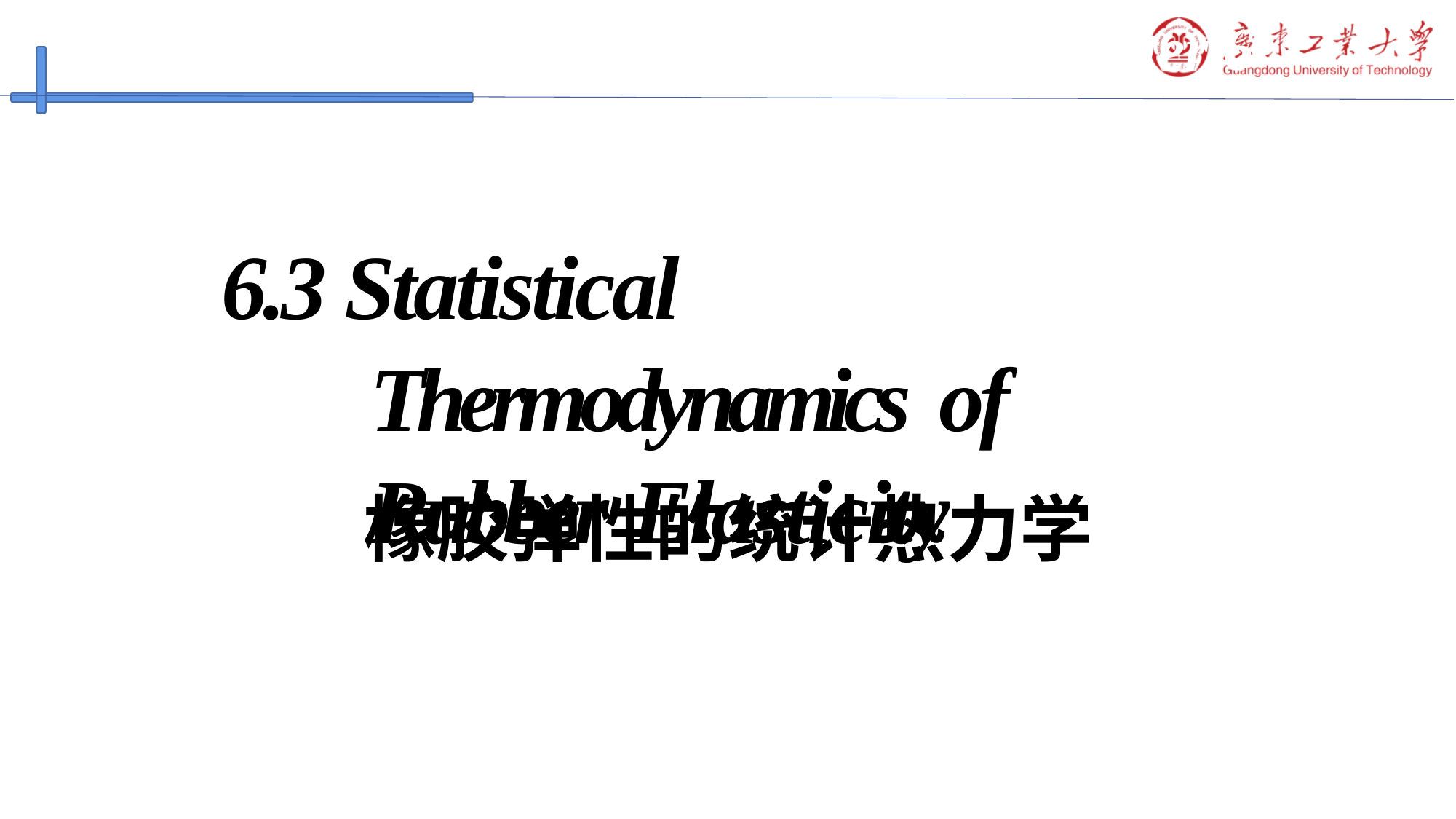

Chapter 6
6.3 Statistical Thermodynamics  of Rubber Elasticity
橡胶弹性的统计热力学